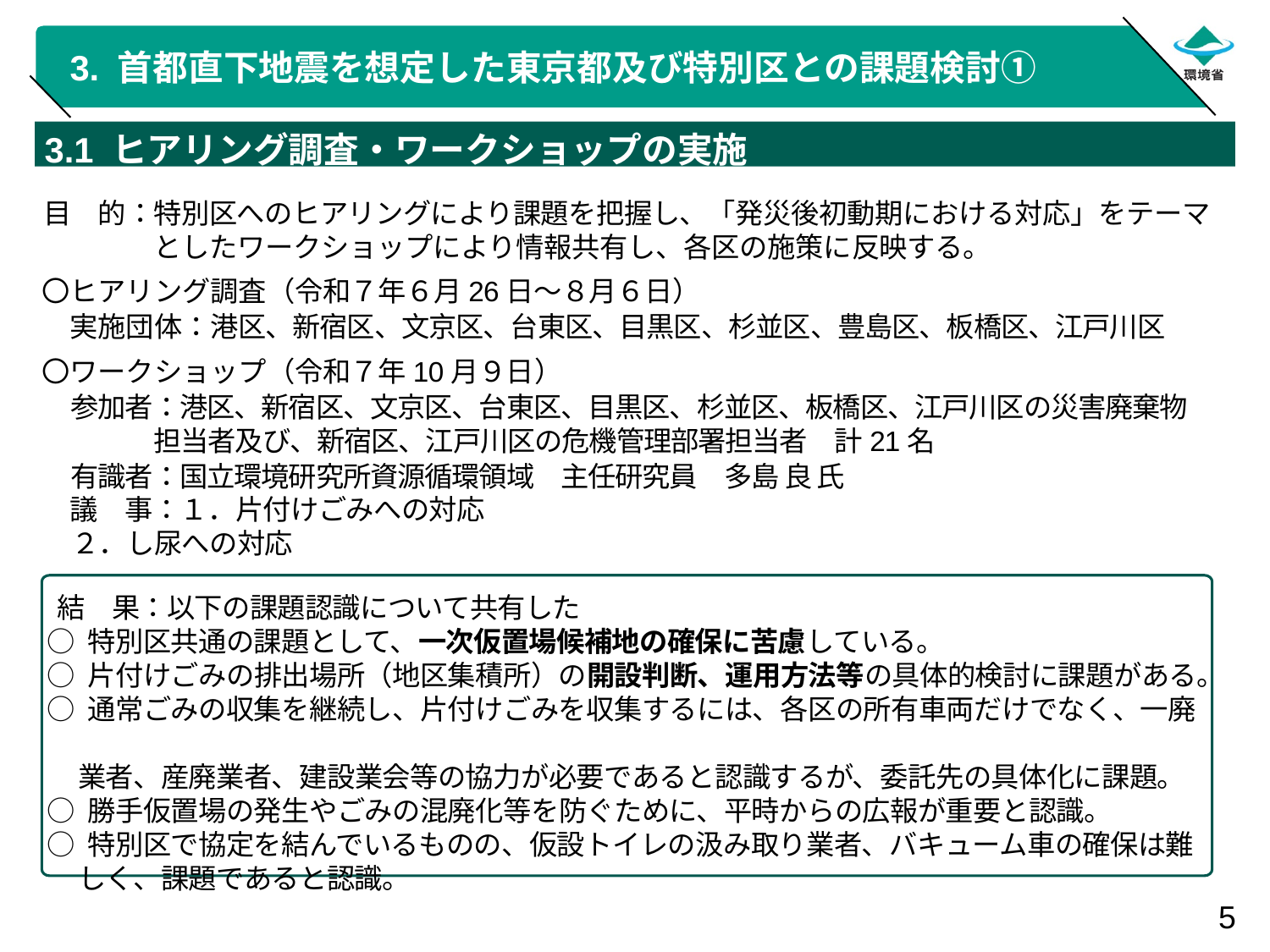

# 3. 首都直下地震を想定した東京都及び特別区との課題検討①
 3.1 ヒアリング調査・ワークショップの実施
目　的：特別区へのヒアリングにより課題を把握し、「発災後初動期における対応」をテーマとしたワークショップにより情報共有し、各区の施策に反映する。
〇ヒアリング調査（令和７年６月26日～８月６日）
　実施団体：港区、新宿区、文京区、台東区、目黒区、杉並区、豊島区、板橋区、江戸川区
〇ワークショップ（令和７年10月９日）
　参加者：港区、新宿区、文京区、台東区、目黒区、杉並区、板橋区、江戸川区の災害廃棄物担当者及び、新宿区、江戸川区の危機管理部署担当者　計21名
　有識者：国立環境研究所資源循環領域　主任研究員　多島 良 氏
　議　事：１．片付けごみへの対応
　２．し尿への対応
結　果：以下の課題認識について共有した
○ 特別区共通の課題として、一次仮置場候補地の確保に苦慮している。
○ 片付けごみの排出場所（地区集積所）の開設判断、運用方法等の具体的検討に課題がある。
○ 通常ごみの収集を継続し、片付けごみを収集するには、各区の所有車両だけでなく、一廃
    業者、産廃業者、建設業会等の協力が必要であると認識するが、委託先の具体化に課題。
○ 勝手仮置場の発生やごみの混廃化等を防ぐために、平時からの広報が重要と認識。
○ 特別区で協定を結んでいるものの、仮設トイレの汲み取り業者、バキューム車の確保は難
    しく、課題であると認識。